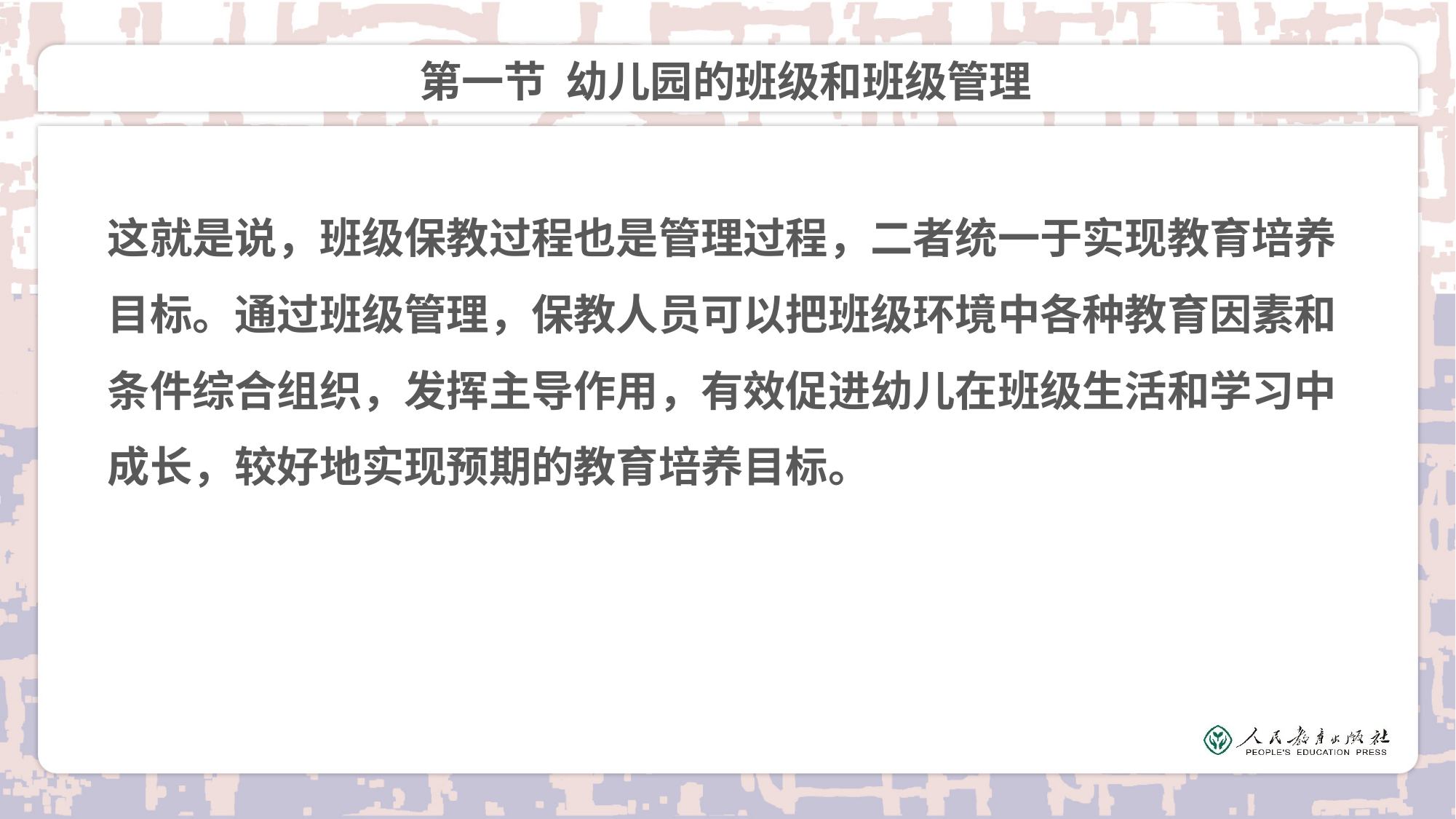

# 第一节  幼儿园的班级和班级管理
这就是说，班级保教过程也是管理过程，二者统一于实现教育培养目标。通过班级管理，保教人员可以把班级环境中各种教育因素和条件综合组织，发挥主导作用，有效促进幼儿在班级生活和学习中成长，较好地实现预期的教育培养目标。